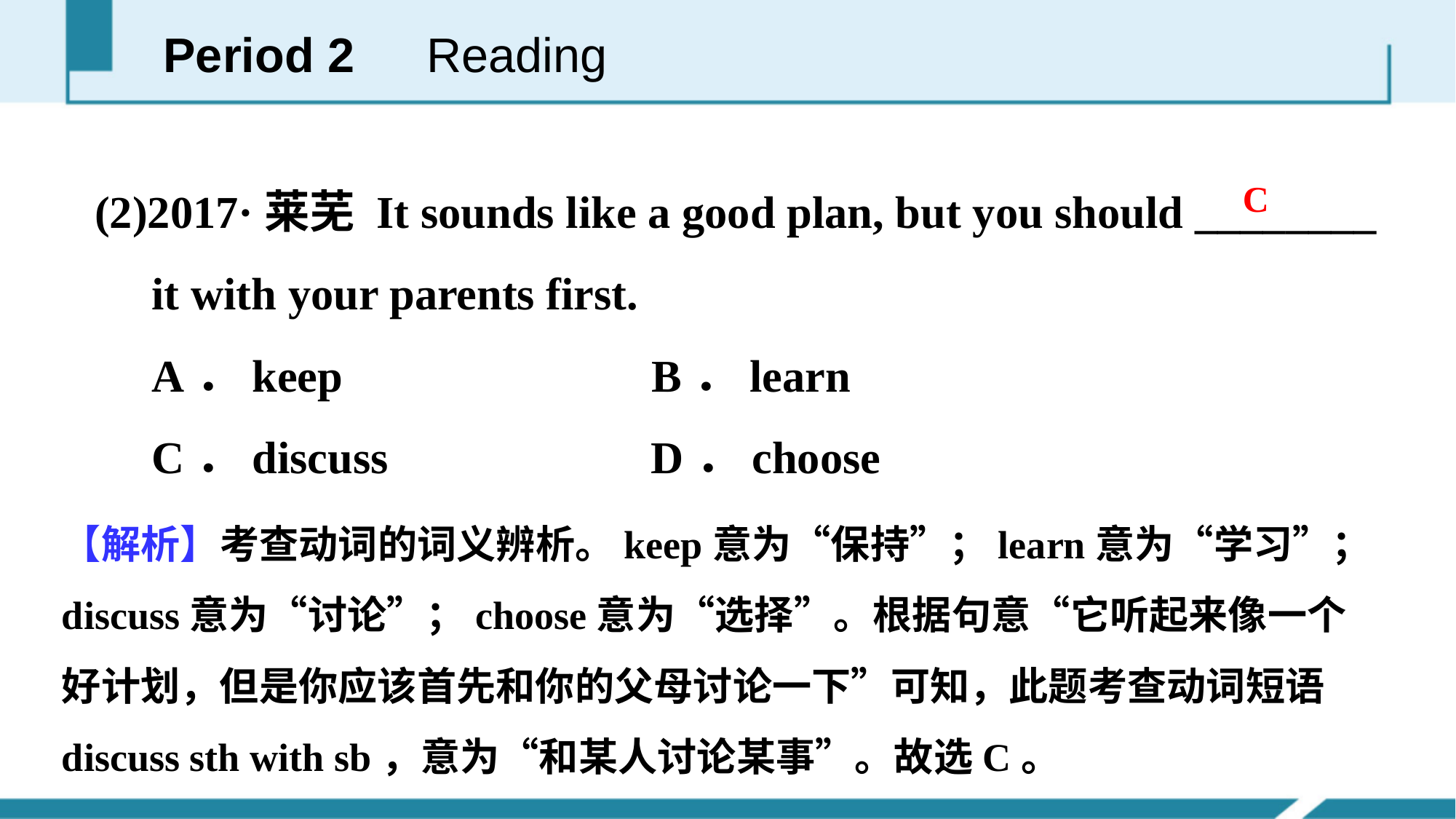

Period 2　Reading
(2)2017·莱芜 It sounds like a good plan, but you should ________
     it with your parents first.
     A．keep                           B．learn
     C．discuss                       D．choose

C
【解析】考查动词的词义辨析。keep意为“保持”；learn意为“学习”；discuss意为“讨论”；choose意为“选择”。根据句意“它听起来像一个好计划，但是你应该首先和你的父母讨论一下”可知，此题考查动词短语discuss sth with sb，意为“和某人讨论某事”。故选C。